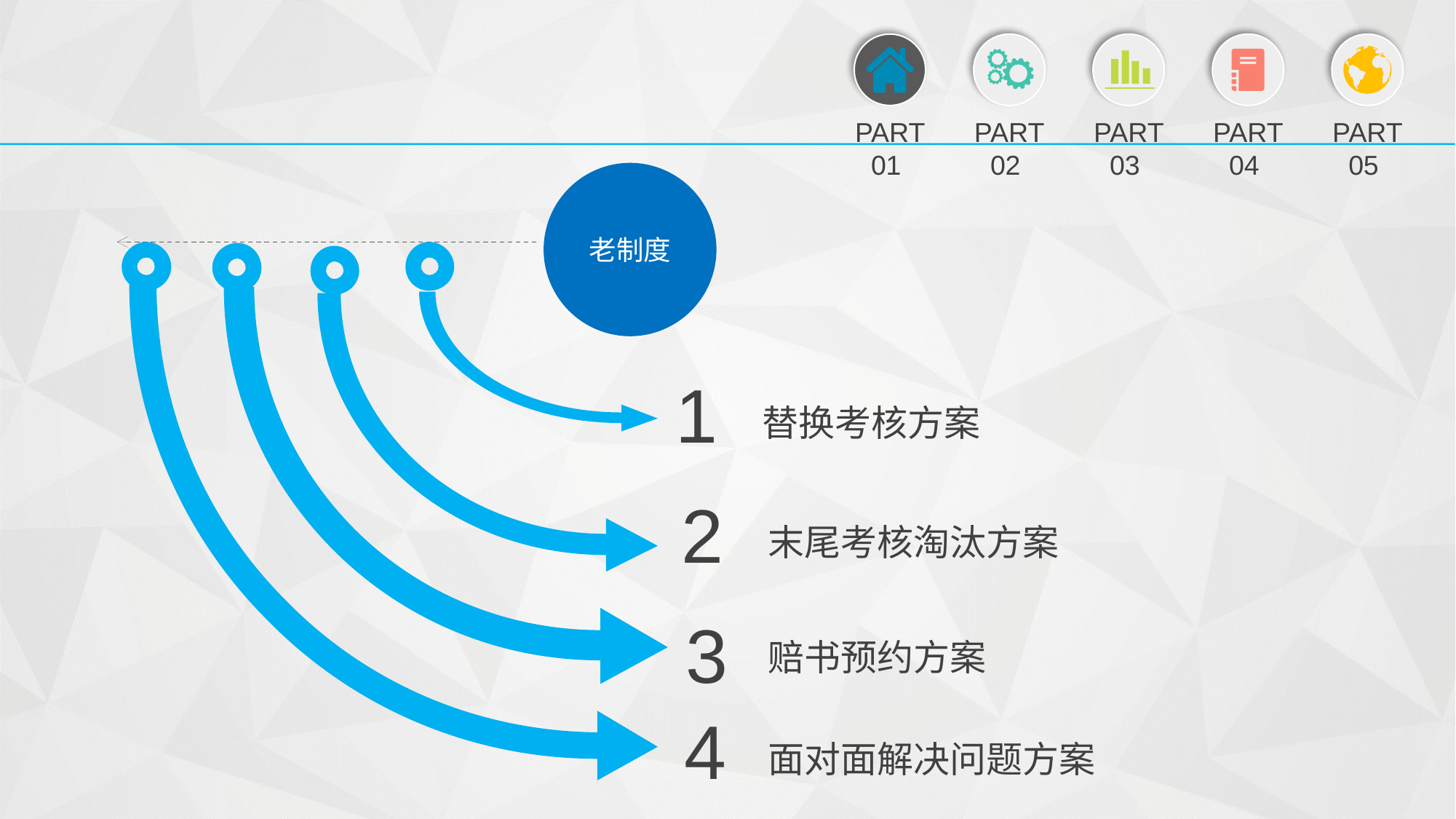

老制度

1
替换考核方案
2
末尾考核淘汰方案
3
赔书预约方案
4
面对面解决问题方案